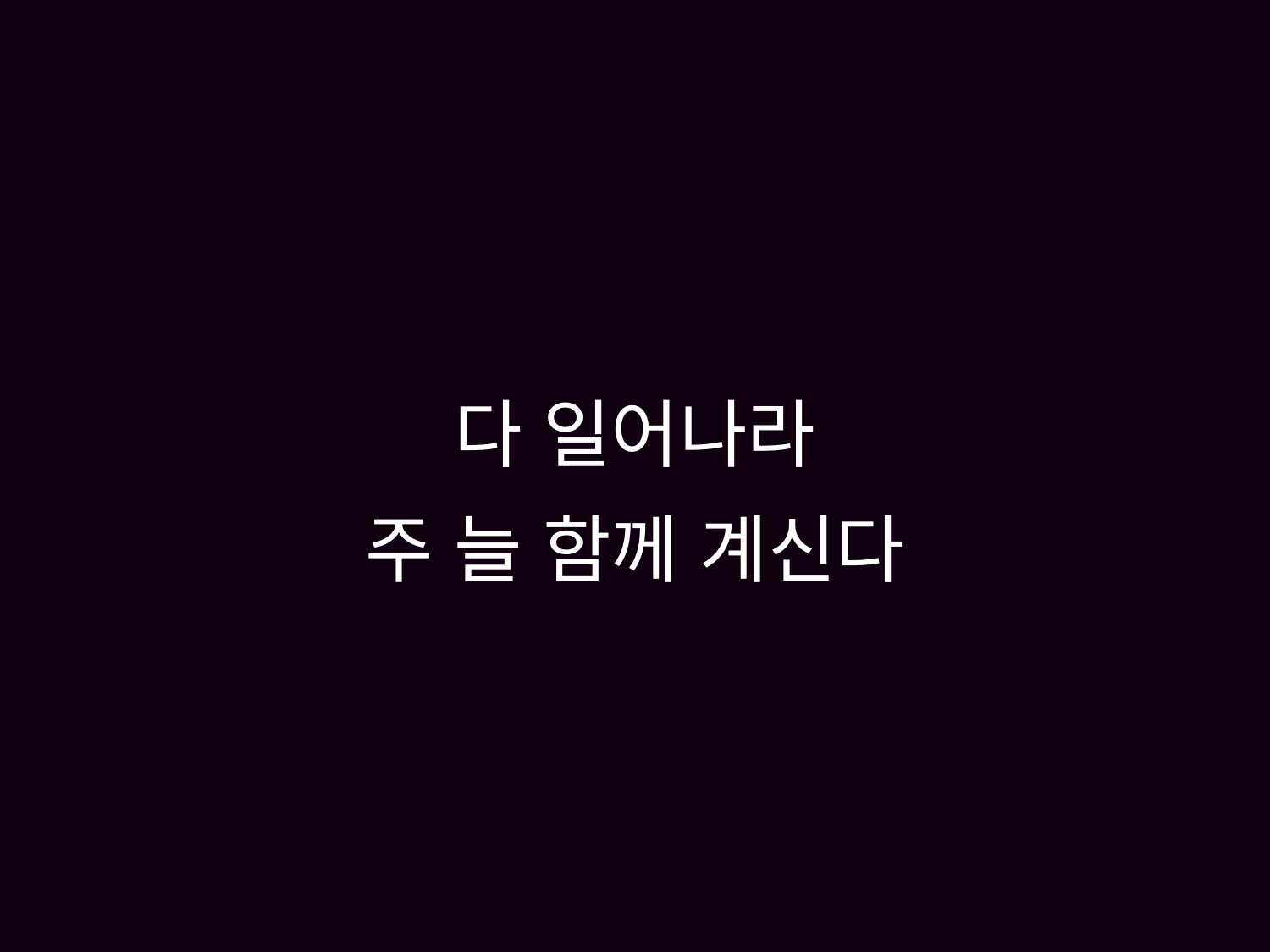

# 다 일어나라 주 늘 함께 계신다